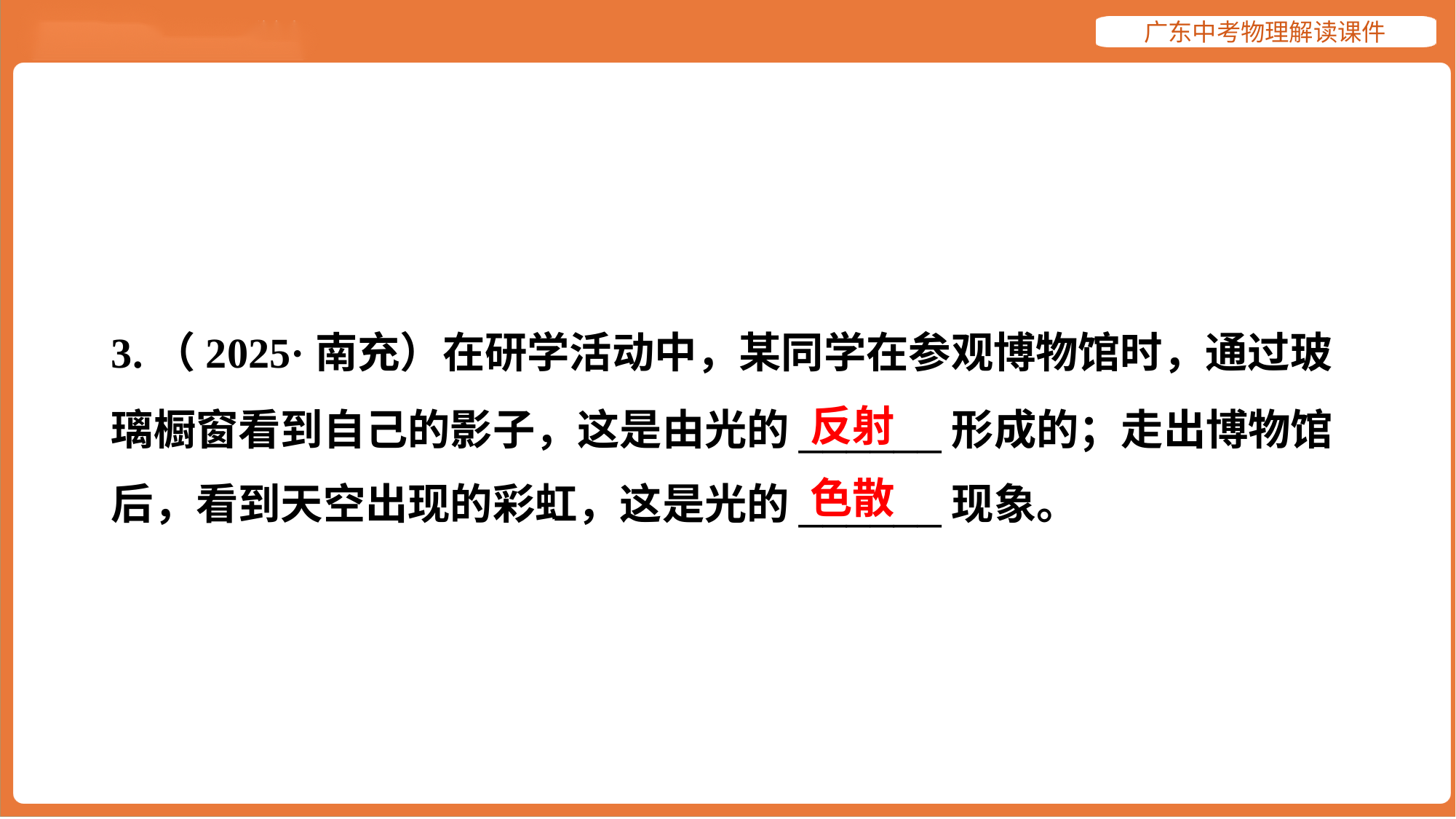

3.（2025·南充）在研学活动中，某同学在参观博物馆时，通过玻
璃橱窗看到自己的影子，这是由光的______形成的；走出博物馆
后，看到天空出现的彩虹，这是光的______现象。
反射
色散